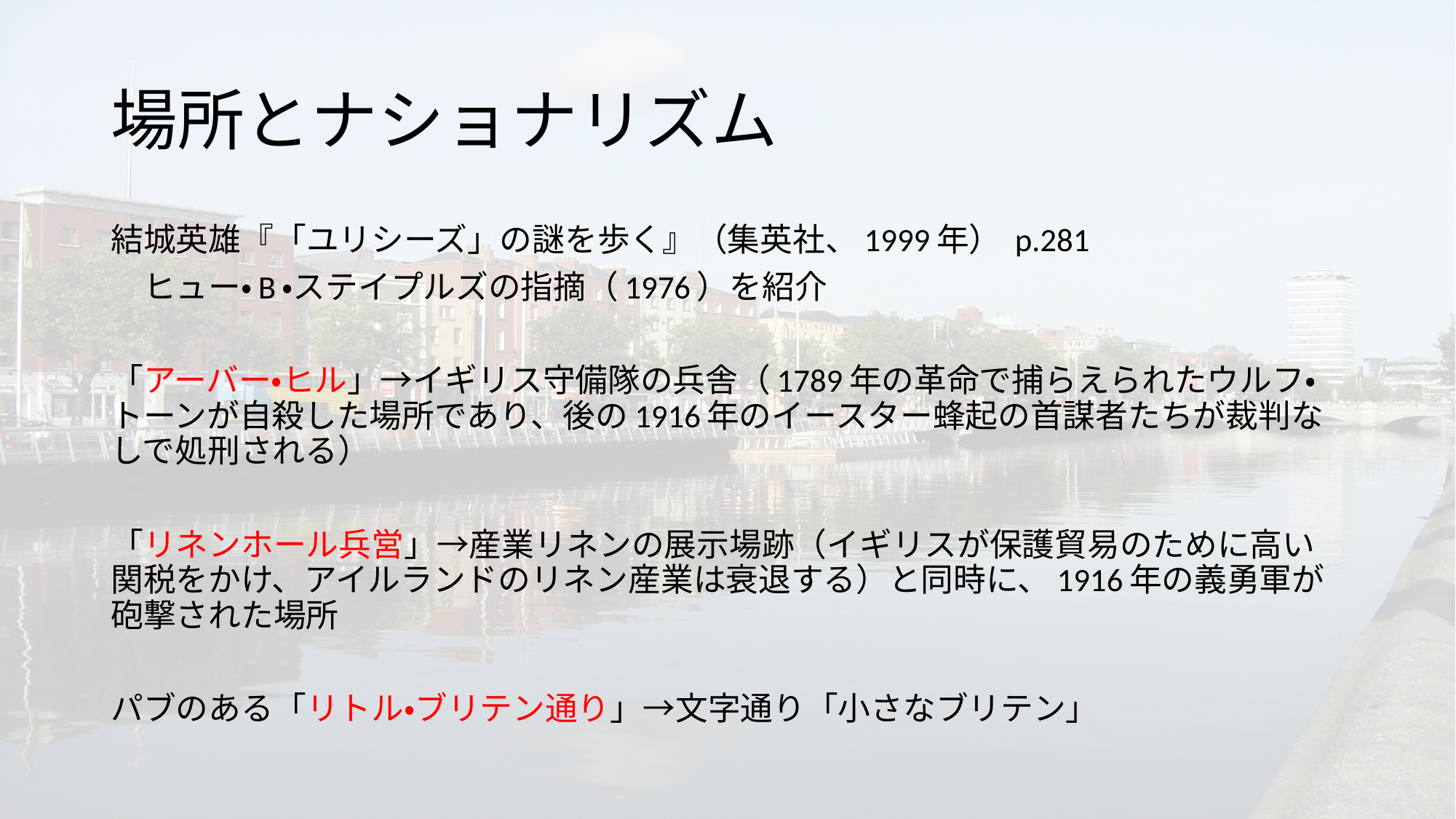

# 場所とナショナリズム
結城英雄『「ユリシーズ」の謎を歩く』（集英社、1999年） p.281
　ヒュー・B・ステイプルズの指摘（1976）を紹介

「アーバー・ヒル」→イギリス守備隊の兵舎（1789年の革命で捕らえられたウルフ・トーンが自殺した場所であり、後の1916年のイースター蜂起の首謀者たちが裁判なしで処刑される）

「リネンホール兵営」→産業リネンの展示場跡（イギリスが保護貿易のために高い関税をかけ、アイルランドのリネン産業は衰退する）と同時に、1916年の義勇軍が砲撃された場所

パブのある「リトル・ブリテン通り」→文字通り「小さなブリテン」